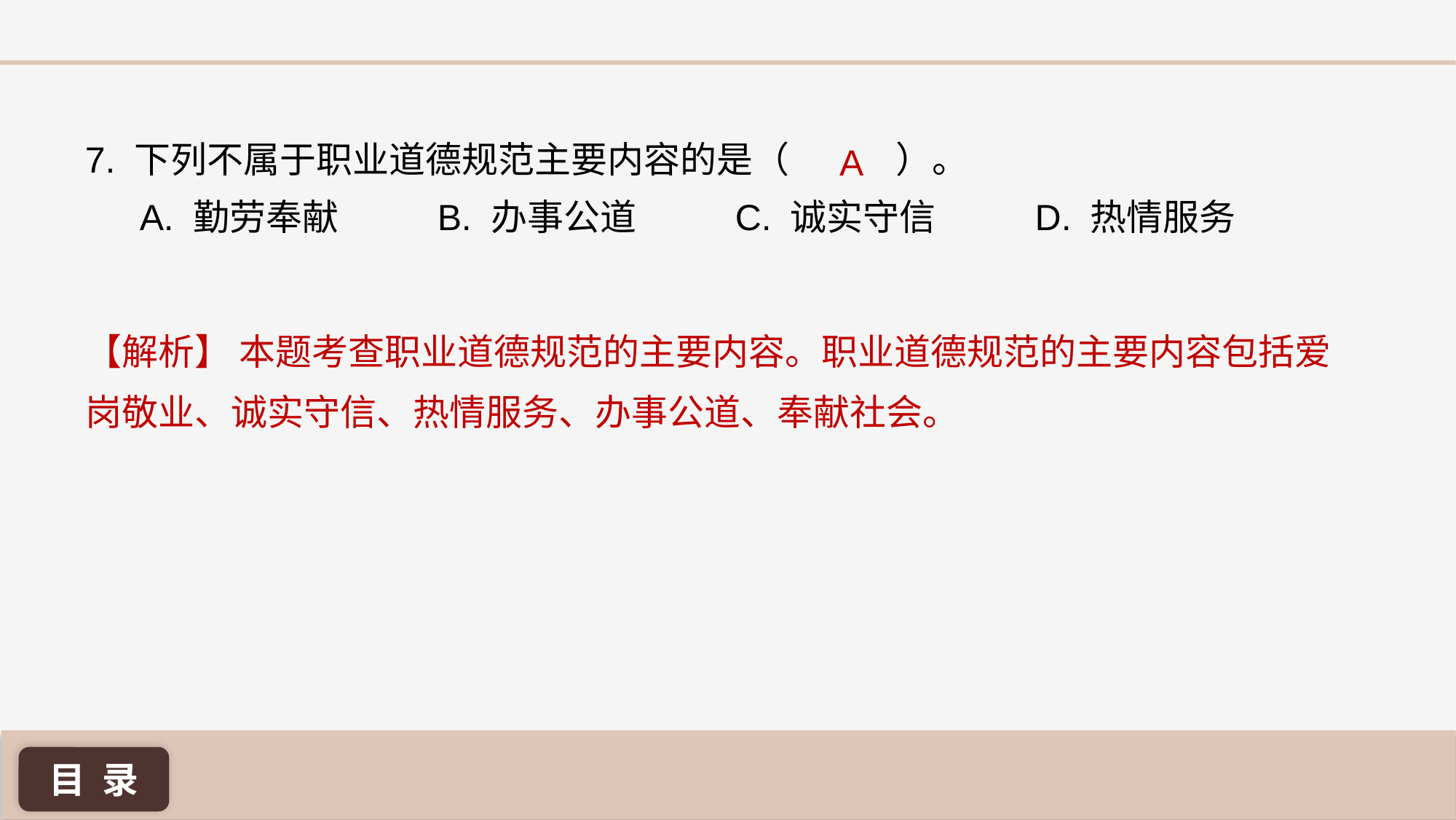

7. 下列不属于职业道德规范主要内容的是（             ）。
A. 勤劳奉献           B. 办事公道           C. 诚实守信           D. 热情服务
A
【解析】 本题考查职业道德规范的主要内容。职业道德规范的主要内容包括爱岗敬业、诚实守信、热情服务、办事公道、奉献社会。